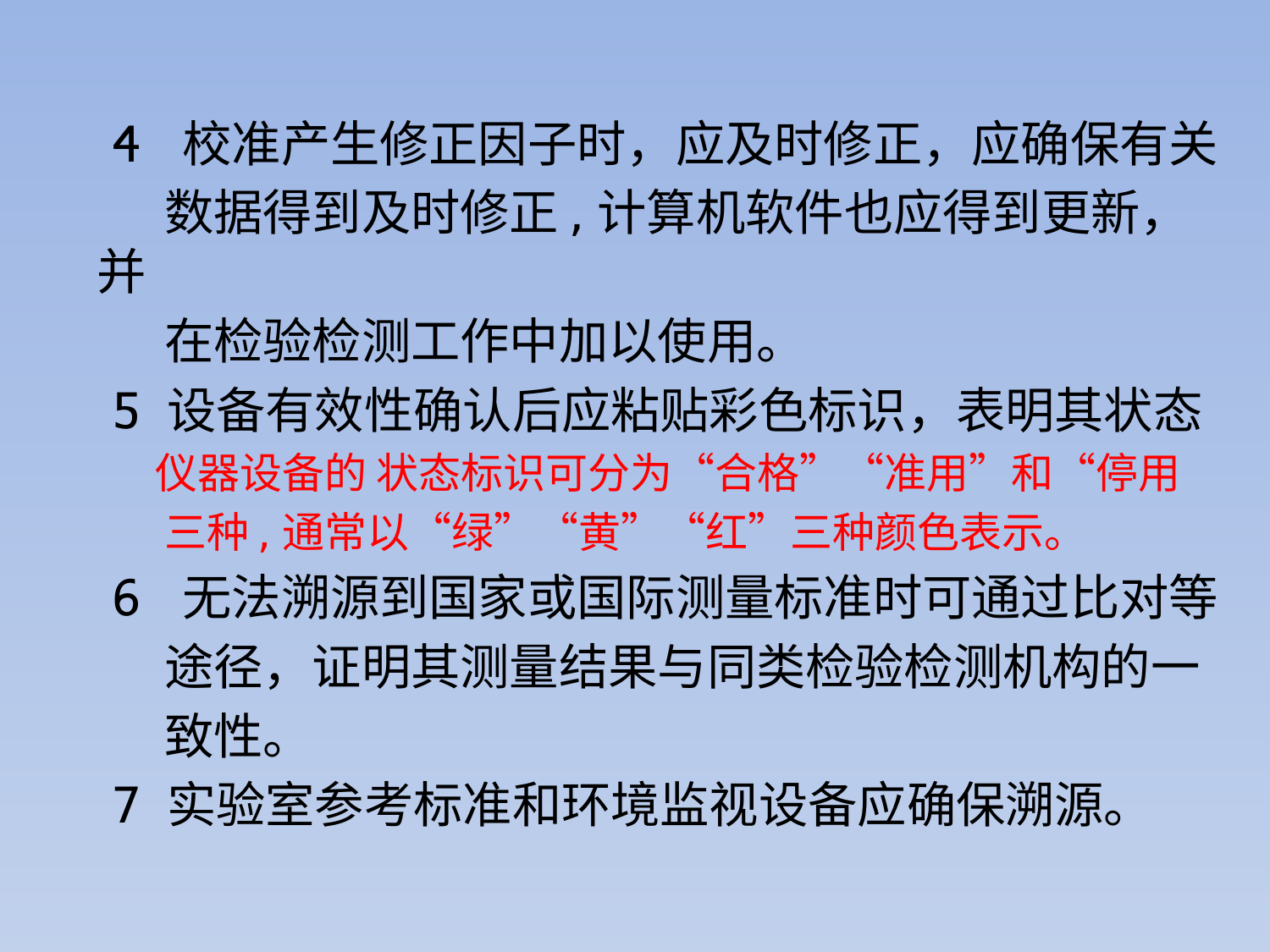

4  校准产生修正因子时，应及时修正，应确保有关
     数据得到及时修正,计算机软件也应得到更新，并
     在检验检测工作中加以使用。
 5 设备有效性确认后应粘贴彩色标识，表明其状态
     仪器设备的 状态标识可分为“合格”“准用”和“停用
      三种,通常以“绿”“黄”“红”三种颜色表示。
 6  无法溯源到国家或国际测量标准时可通过比对等
     途径，证明其测量结果与同类检验检测机构的一
     致性。
 7 实验室参考标准和环境监视设备应确保溯源。